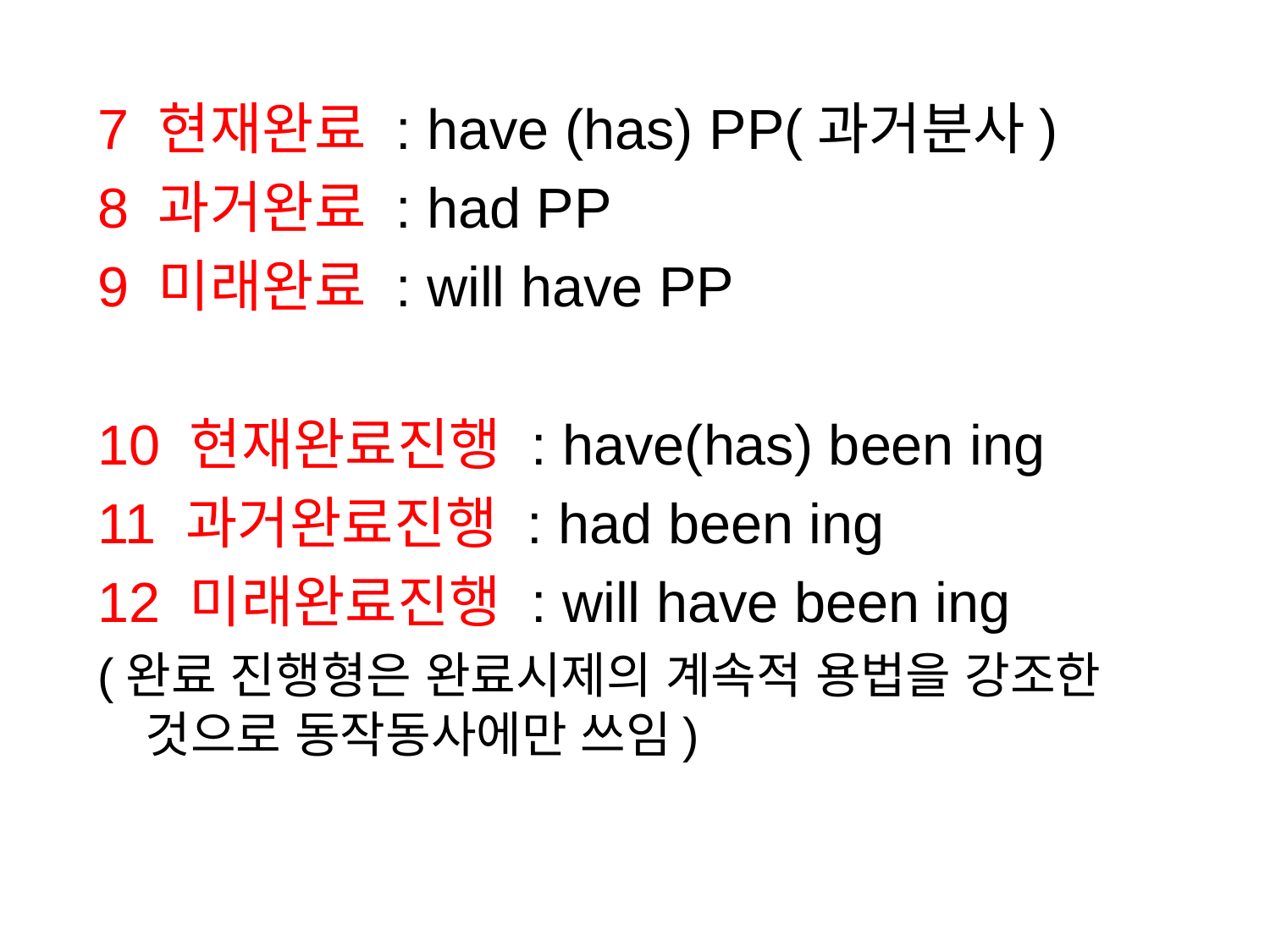

7 현재완료 : have (has) PP(과거분사)
8 과거완료 : had PP
9 미래완료 : will have PP

10 현재완료진행 : have(has) been ing
11 과거완료진행 : had been ing
12 미래완료진행 : will have been ing
(완료 진행형은 완료시제의 계속적 용법을 강조한 것으로 동작동사에만 쓰임)